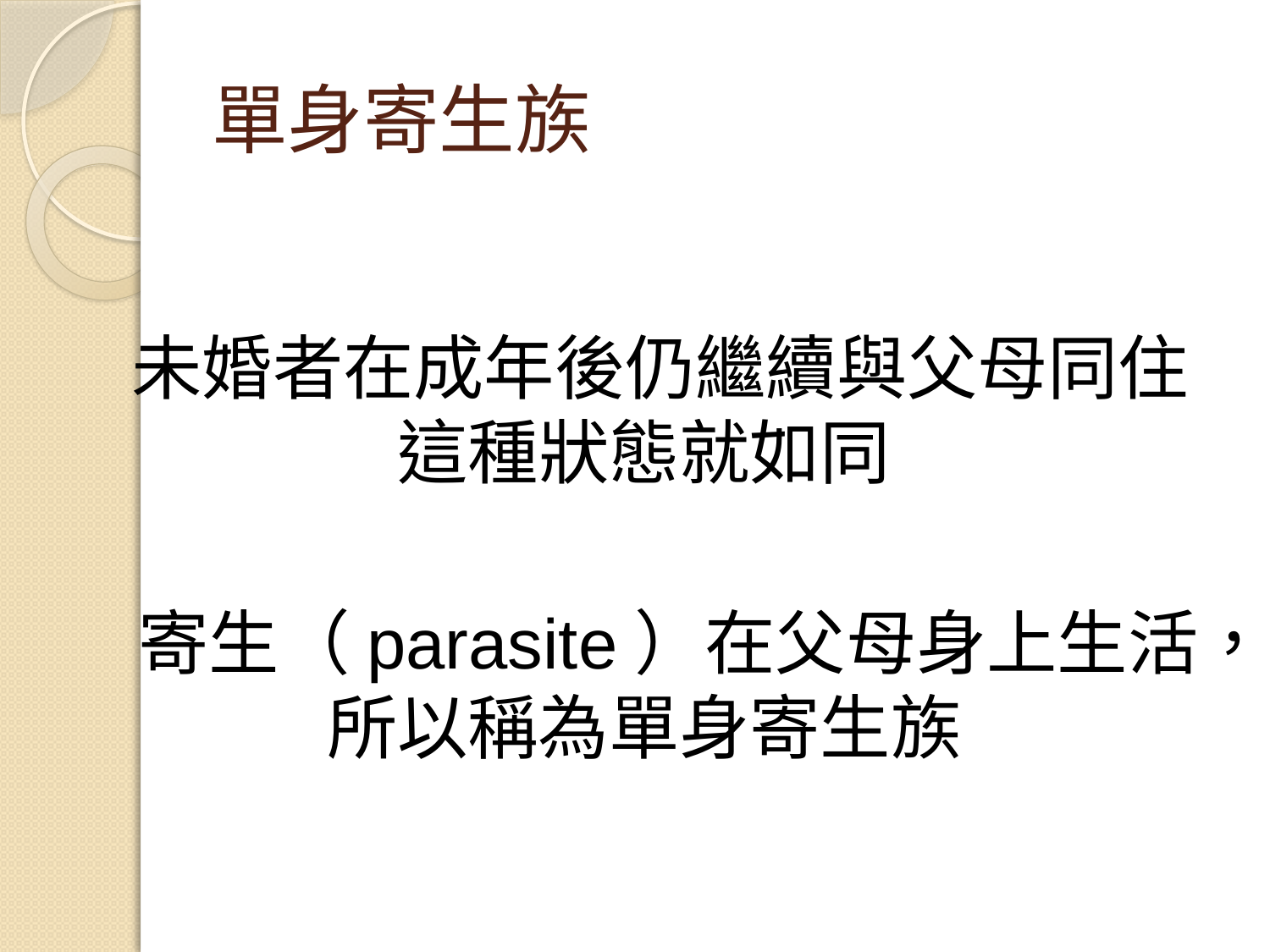

# 單身寄生族

 未婚者在成年後仍繼續與父母同住這種狀態就如同

  寄生（parasite）在父母身上生活，所以稱為單身寄生族